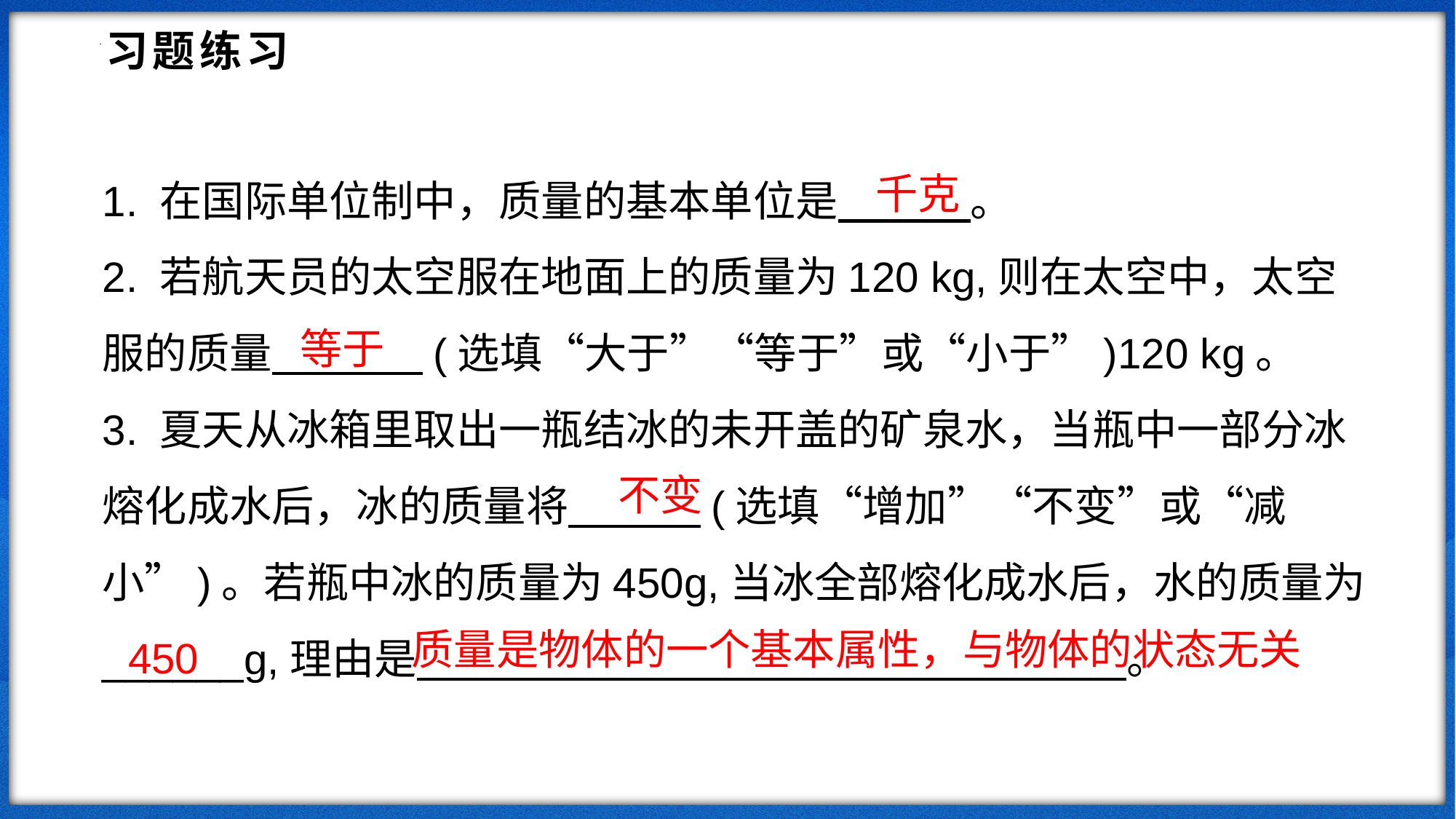

习题练习
1. 在国际单位制中，质量的基本单位是              。
2. 若航天员的太空服在地面上的质量为120 kg,则在太空中，太空服的质量                (选填“大于”“等于”或“小于”)120 kg。
3. 夏天从冰箱里取出一瓶结冰的未开盖的矿泉水，当瓶中一部分冰熔化成水后，冰的质量将              (选填“增加”“不变”或“减小”)。若瓶中冰的质量为450g,当冰全部熔化成水后，水的质量为______g,理由是                                                                           。

千克
等于
不变
质量是物体的一个基本属性，与物体的状态无关
450